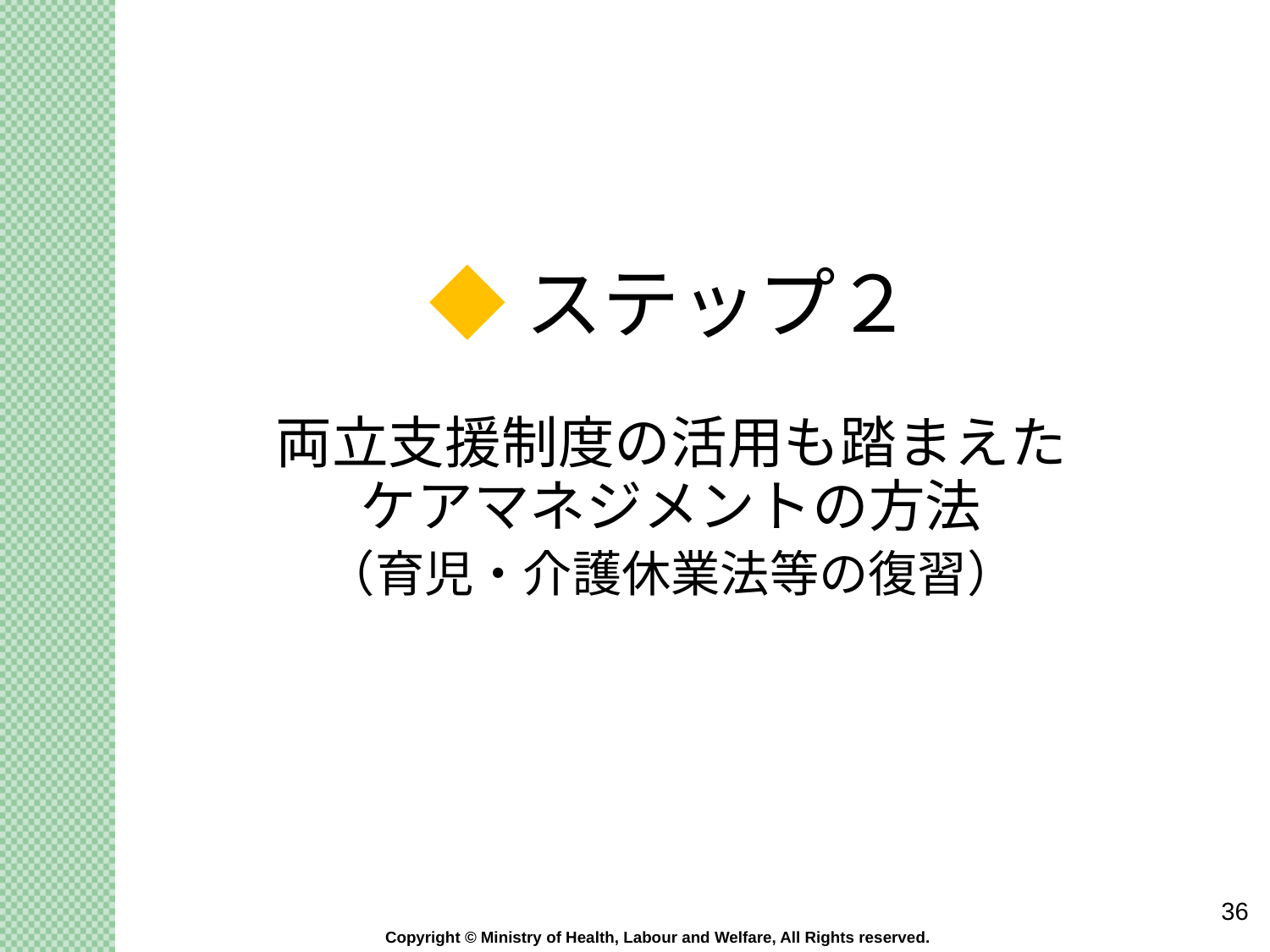

# ◆ステップ２ 両立支援制度の活用も踏まえた ケアマネジメントの方法 （育児・介護休業法等の復習）
36
Copyright © Ministry of Health, Labour and Welfare, All Rights reserved.